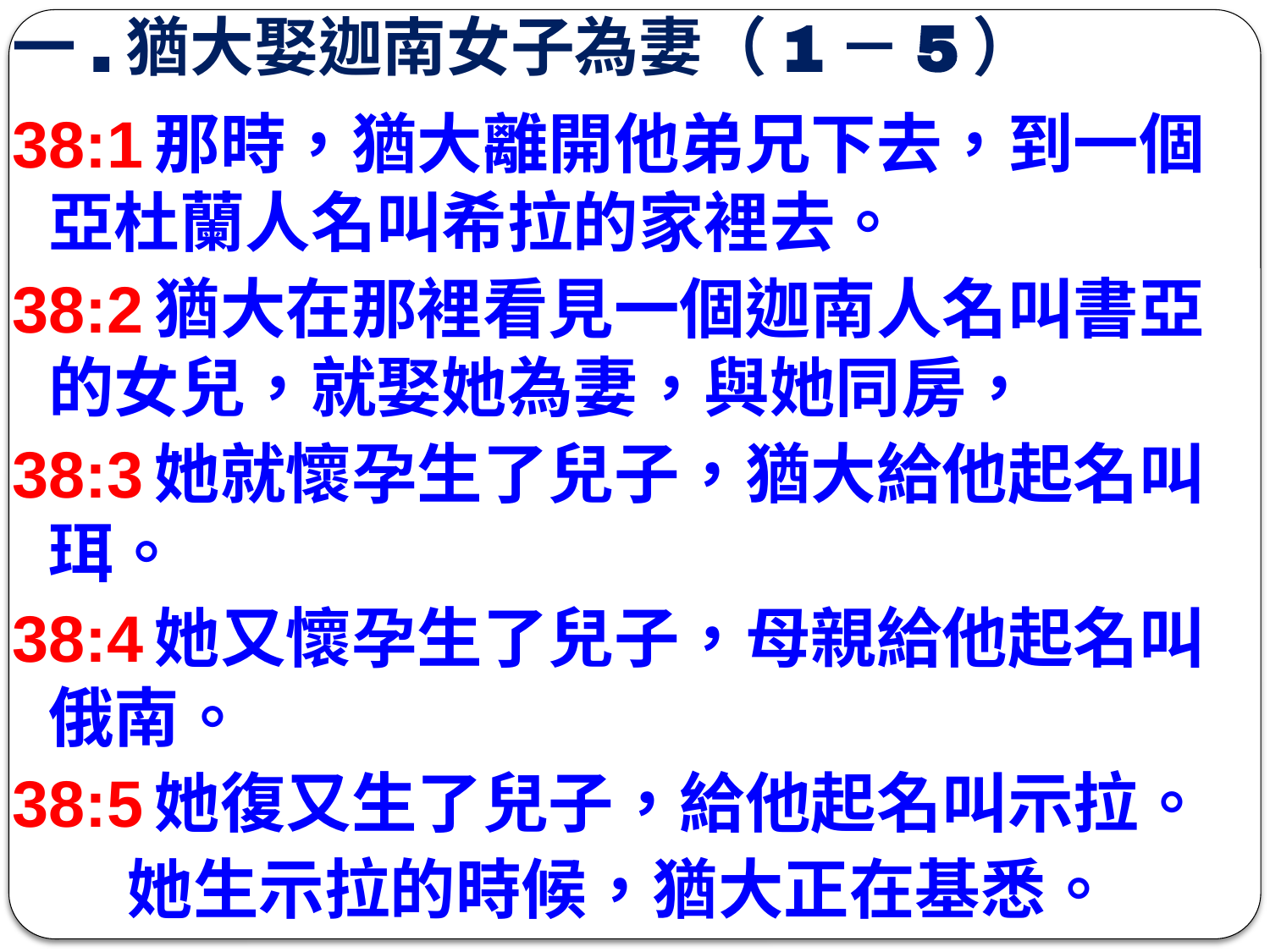

# 一.猶大娶迦南女子為妻（1－5）
38:1那時，猶大離開他弟兄下去，到一個亞杜蘭人名叫希拉的家裡去。
38:2猶大在那裡看見一個迦南人名叫書亞的女兒，就娶她為妻，與她同房，
38:3她就懷孕生了兒子，猶大給他起名叫珥。
38:4她又懷孕生了兒子，母親給他起名叫俄南。
38:5她復又生了兒子，給他起名叫示拉。
       她生示拉的時候，猶大正在基悉。